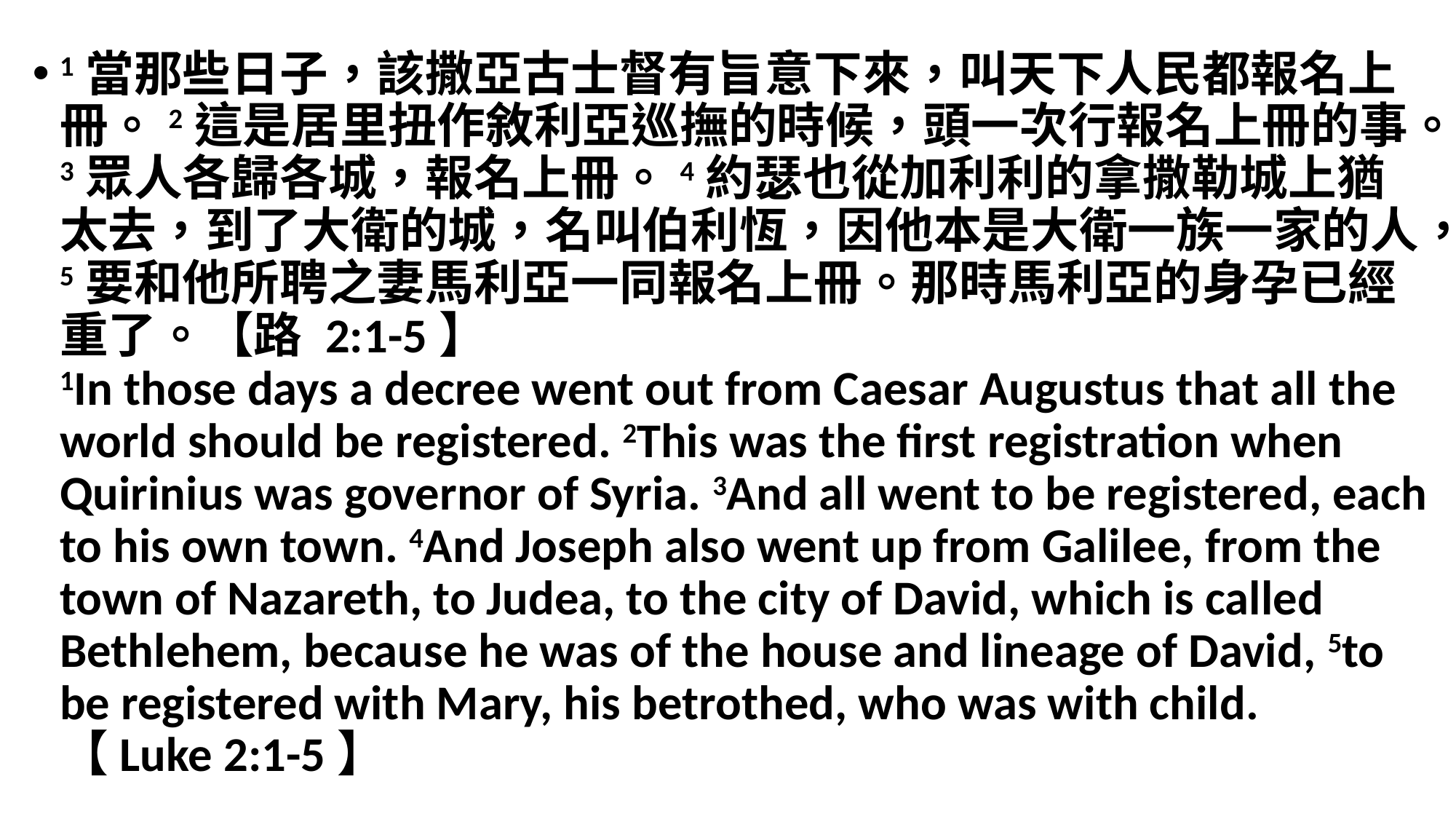

1當那些日子，該撒亞古士督有旨意下來，叫天下人民都報名上冊。2這是居里扭作敘利亞巡撫的時候，頭一次行報名上冊的事。3眾人各歸各城，報名上冊。4約瑟也從加利利的拿撒勒城上猶太去，到了大衛的城，名叫伯利恆，因他本是大衛一族一家的人，5要和他所聘之妻馬利亞一同報名上冊。那時馬利亞的身孕已經重了。【路 2:1-5】
1In those days a decree went out from Caesar Augustus that all the world should be registered. 2This was the first registration when Quirinius was governor of Syria. 3And all went to be registered, each to his own town. 4And Joseph also went up from Galilee, from the town of Nazareth, to Judea, to the city of David, which is called Bethlehem, because he was of the house and lineage of David, 5to be registered with Mary, his betrothed, who was with child. 【Luke 2:1-5】
#